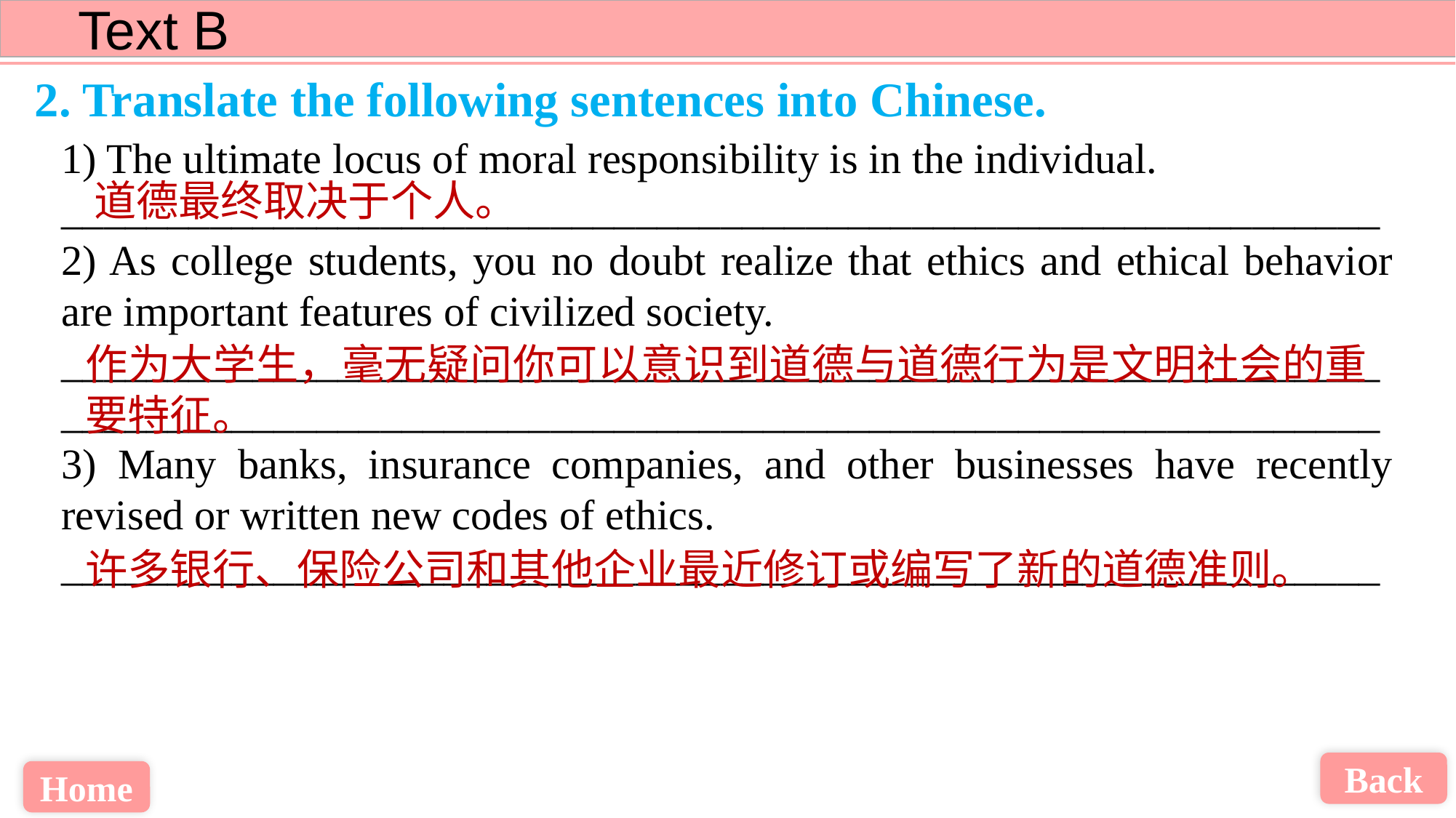

2. Translate the following sentences into Chinese.
1) The ultimate locus of moral responsibility is in the individual.
______________________________________________________________
2) As college students, you no doubt realize that ethics and ethical behavior are important features of civilized society.
______________________________________________________________
______________________________________________________________
3) Many banks, insurance companies, and other businesses have recently revised or written new codes of ethics.
______________________________________________________________
道德最终取决于个人。
作为大学生，毫无疑问你可以意识到道德与道德行为是文明社会的重要特征。
许多银行、保险公司和其他企业最近修订或编写了新的道德准则。
Back